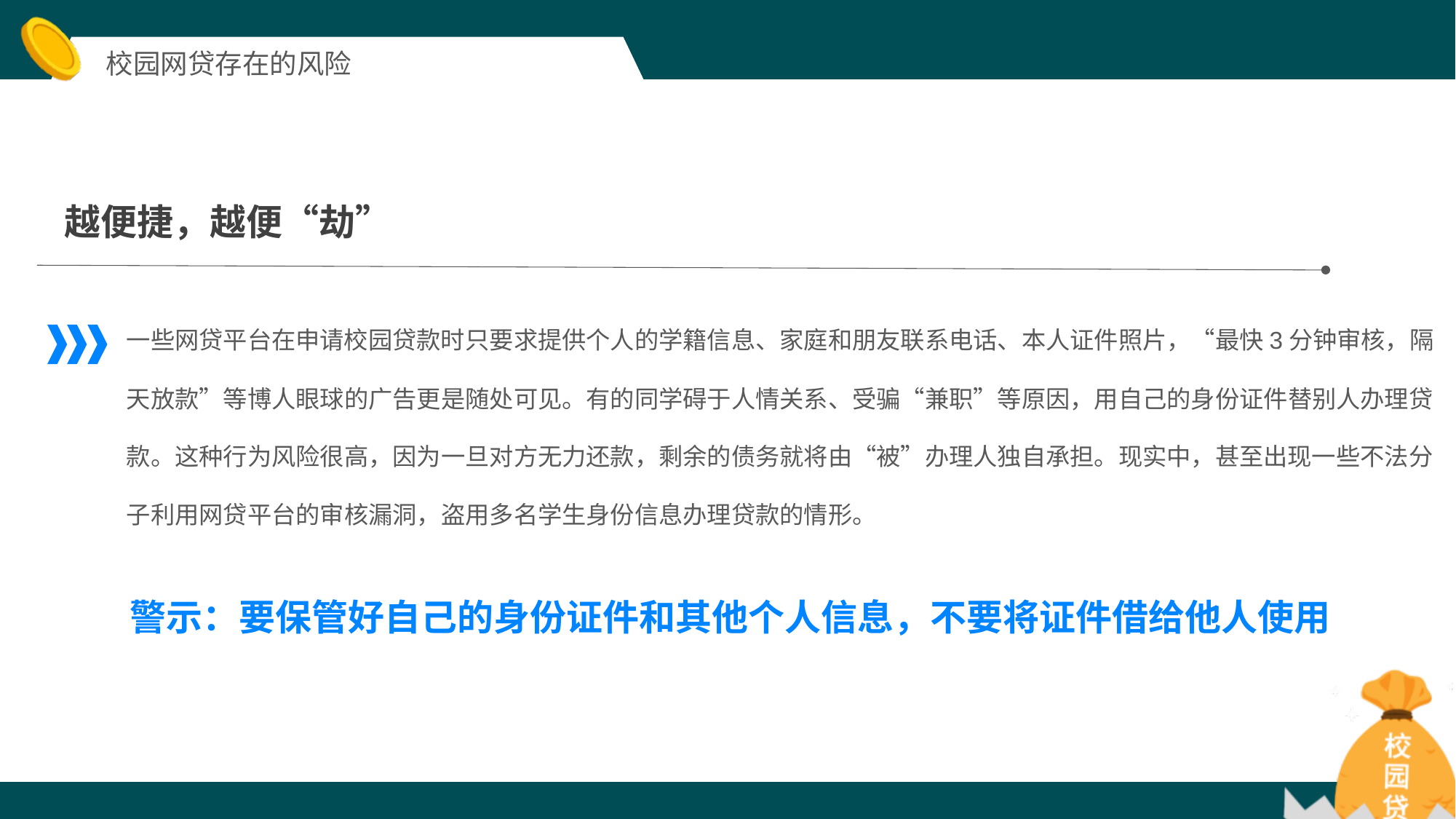

越便捷，越便“劫”
一些网贷平台在申请校园贷款时只要求提供个人的学籍信息、家庭和朋友联系电话、本人证件照片，“最快3分钟审核，隔天放款”等博人眼球的广告更是随处可见。有的同学碍于人情关系、受骗“兼职”等原因，用自己的身份证件替别人办理贷款。这种行为风险很高，因为一旦对方无力还款，剩余的债务就将由“被”办理人独自承担。现实中，甚至出现一些不法分子利用网贷平台的审核漏洞，盗用多名学生身份信息办理贷款的情形。

警示：要保管好自己的身份证件和其他个人信息，不要将证件借给他人使用